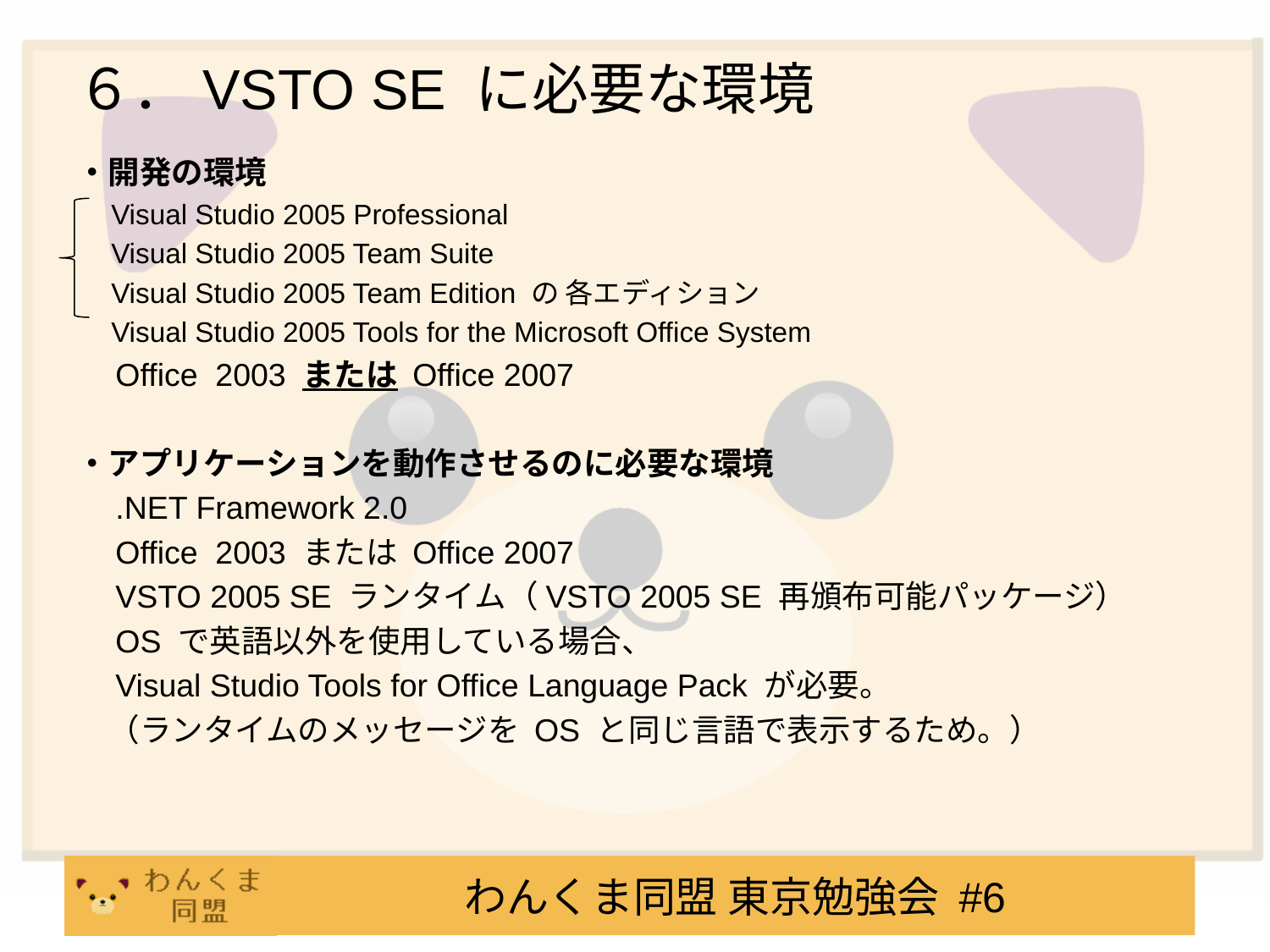

# ６．VSTO SE に必要な環境
・開発の環境
　Visual Studio 2005 Professional
　Visual Studio 2005 Team Suite
　Visual Studio 2005 Team Edition の 各エディション
　Visual Studio 2005 Tools for the Microsoft Office System
　Office  2003 または Office 2007

・アプリケーションを動作させるのに必要な環境
　.NET Framework 2.0
　Office  2003 または Office 2007
　VSTO 2005 SE ランタイム（VSTO 2005 SE 再頒布可能パッケージ）
　OS で英語以外を使用している場合、
　Visual Studio Tools for Office Language Pack が必要。
　（ランタイムのメッセージを OS と同じ言語で表示するため。）